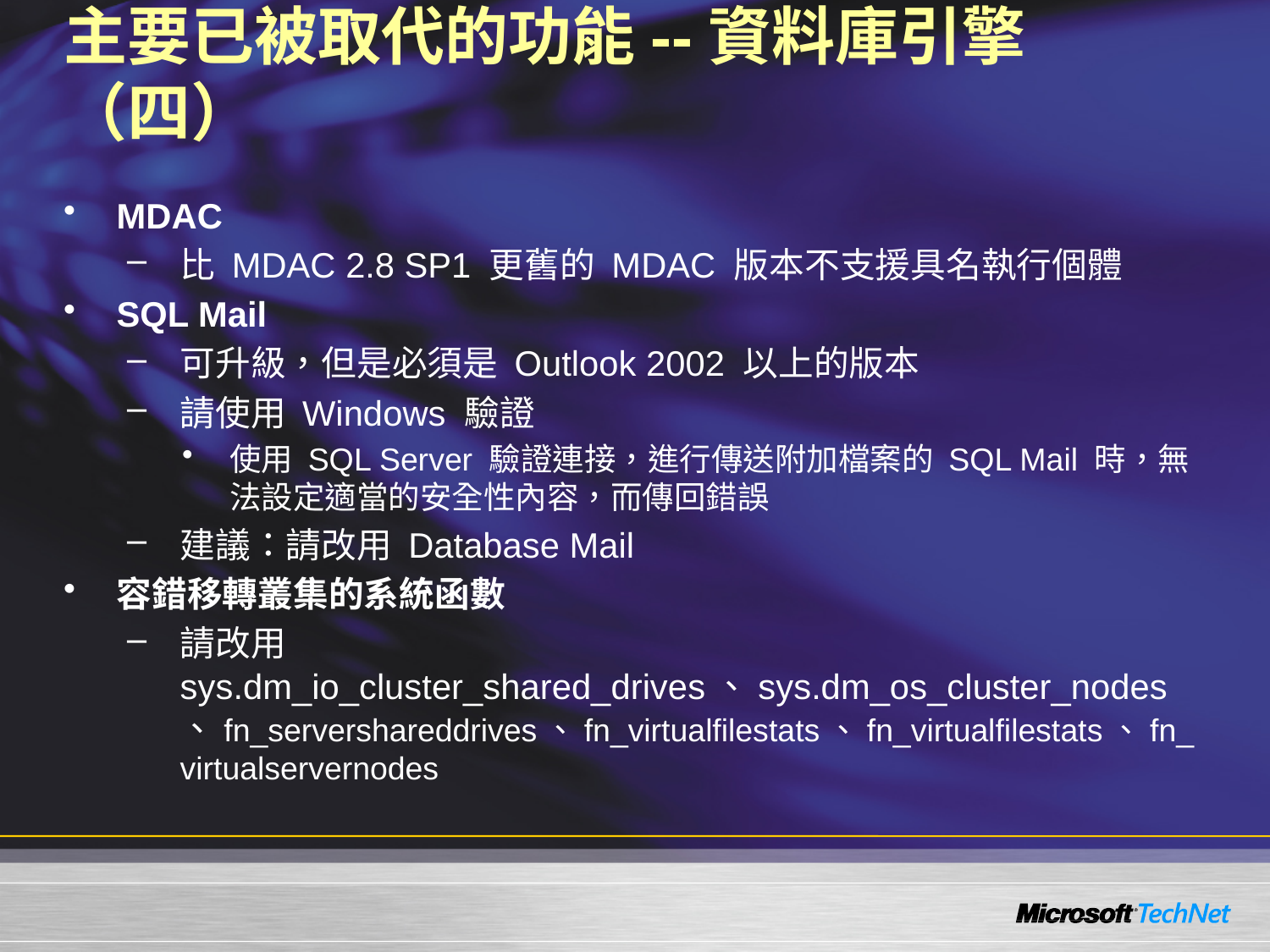

# 主要已被取代的功能--資料庫引擎（四）
MDAC
比 MDAC 2.8 SP1 更舊的 MDAC 版本不支援具名執行個體
SQL Mail
可升級，但是必須是 Outlook 2002 以上的版本
請使用 Windows 驗證
使用 SQL Server 驗證連接，進行傳送附加檔案的 SQL Mail 時，無法設定適當的安全性內容，而傳回錯誤
建議：請改用 Database Mail
容錯移轉叢集的系統函數
請改用 sys.dm_io_cluster_shared_drives、sys.dm_os_cluster_nodes、fn_servershareddrives、fn_virtualfilestats、fn_virtualfilestats、fn_virtualservernodes